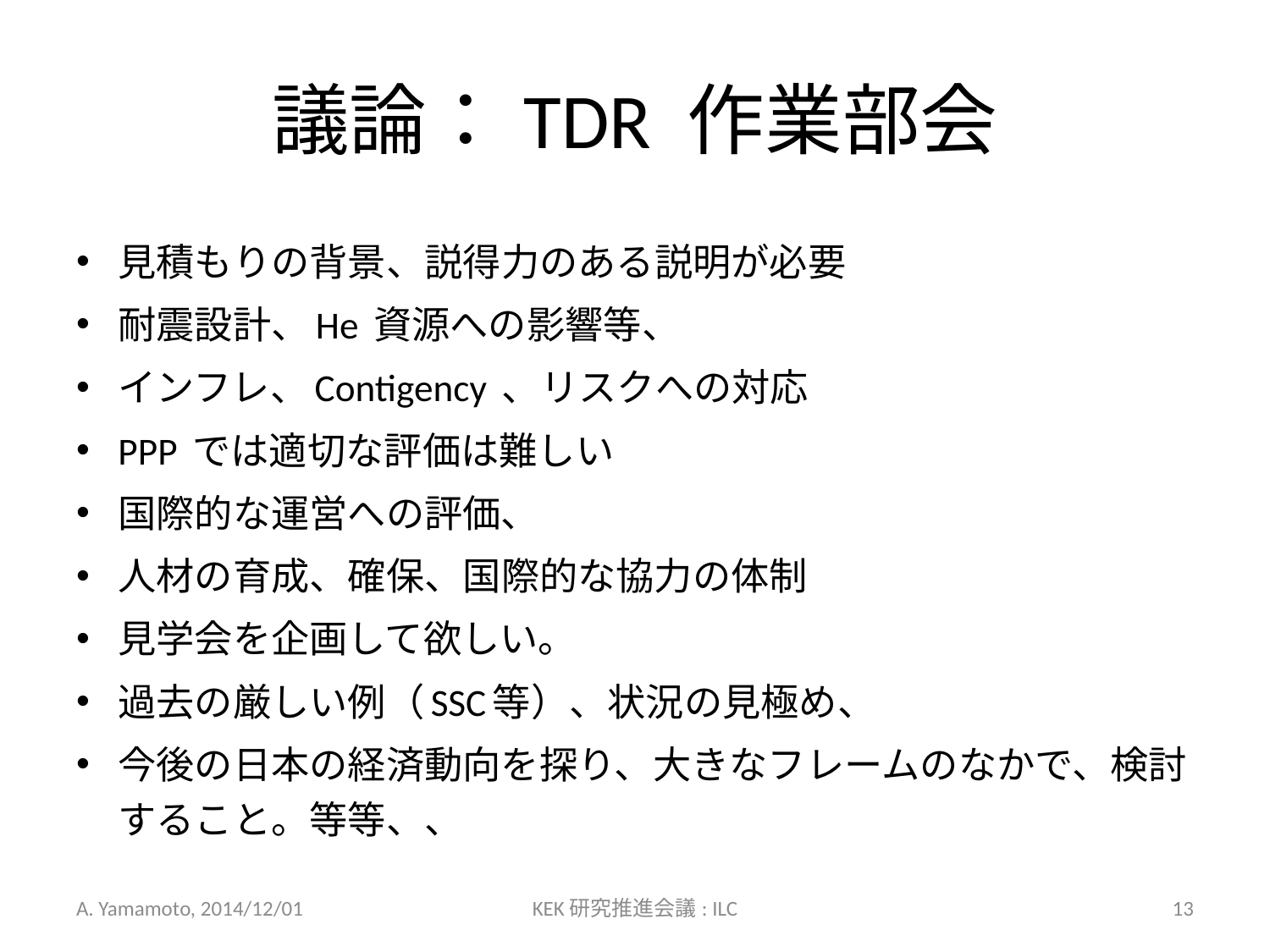

# 議論：TDR 作業部会
見積もりの背景、説得力のある説明が必要
耐震設計、He 資源への影響等、
インフレ、Contigency 、リスクへの対応
PPP では適切な評価は難しい
国際的な運営への評価、
人材の育成、確保、国際的な協力の体制
見学会を企画して欲しい。
過去の厳しい例（SSC等）、状況の見極め、
今後の日本の経済動向を探り、大きなフレームのなかで、検討すること。等等、、
A. Yamamoto, 2014/12/01
KEK研究推進会議: ILC
13